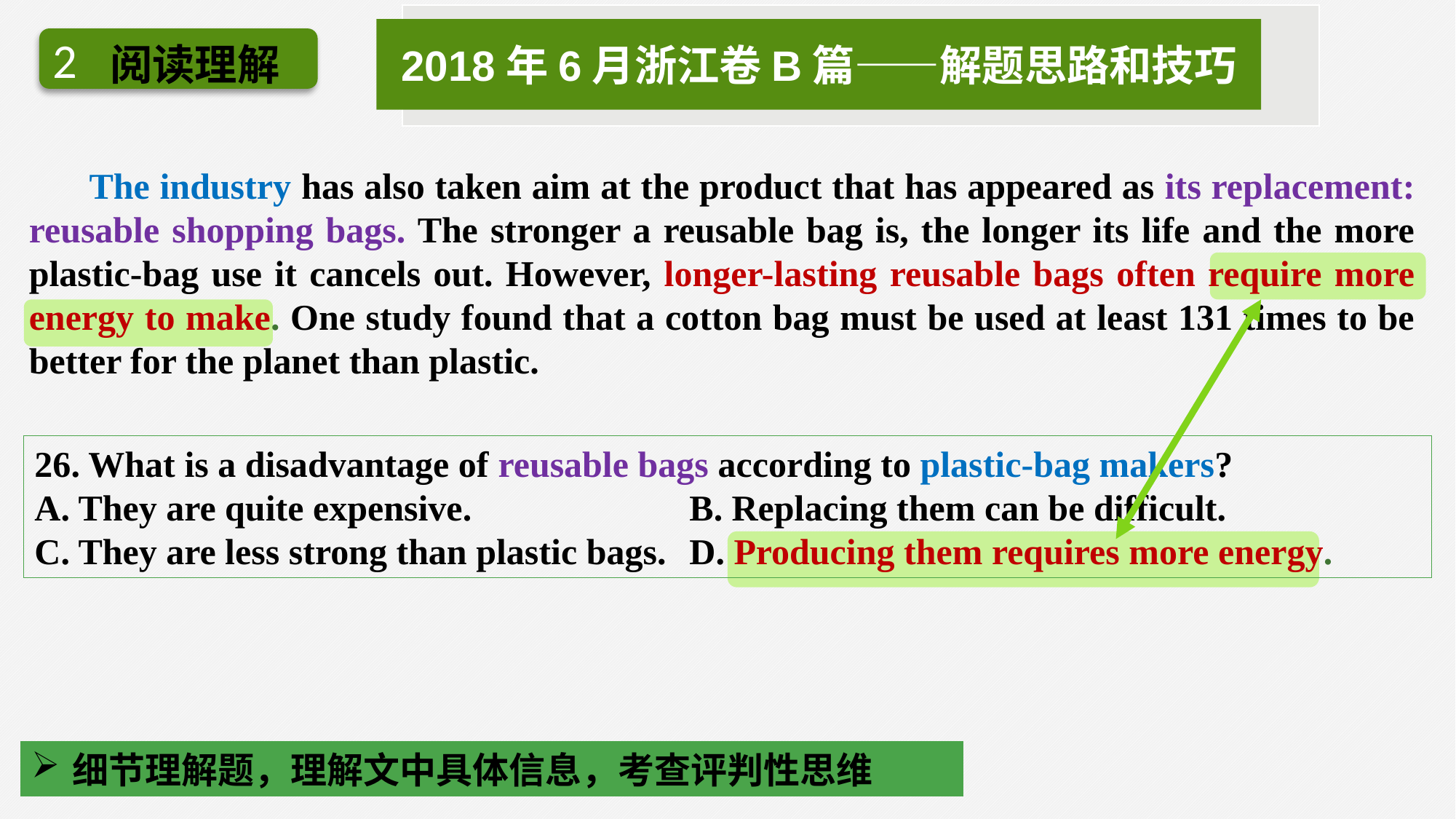

2018年6月浙江卷B篇——解题思路和技巧
2
阅读理解
      The industry has also taken aim at the product that has appeared as its replacement: reusable shopping bags. The stronger a reusable bag is, the longer its life and the more plastic-bag use it cancels out. However, longer-lasting reusable bags often require more energy to make. One study found that a cotton bag must be used at least 131 times to be better for the planet than plastic.

26. What is a disadvantage of reusable bags according to plastic-bag makers?
A. They are quite expensive.		B. Replacing them can be difficult.
C. They are less strong than plastic bags.	D. Producing them requires more energy.

细节理解题，理解文中具体信息，考查评判性思维